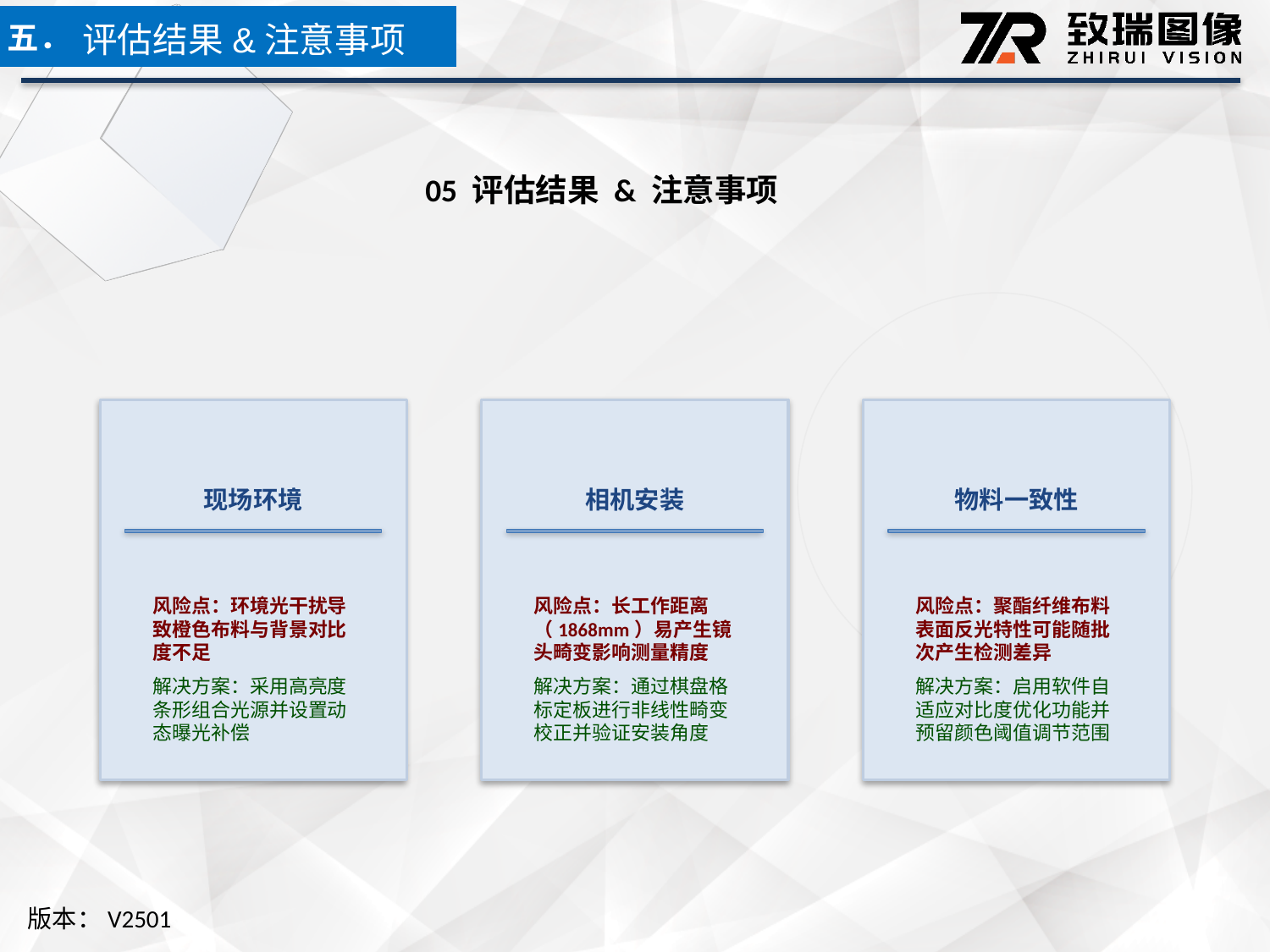

五．
评估结果&注意事项

05 评估结果 & 注意事项

现场环境

相机安装

物料一致性

风险点：环境光干扰导致橙色布料与背景对比度不足
解决方案：采用高亮度条形组合光源并设置动态曝光补偿

风险点：长工作距离（1868mm）易产生镜头畸变影响测量精度
解决方案：通过棋盘格标定板进行非线性畸变校正并验证安装角度

风险点：聚酯纤维布料表面反光特性可能随批次产生检测差异
解决方案：启用软件自适应对比度优化功能并预留颜色阈值调节范围